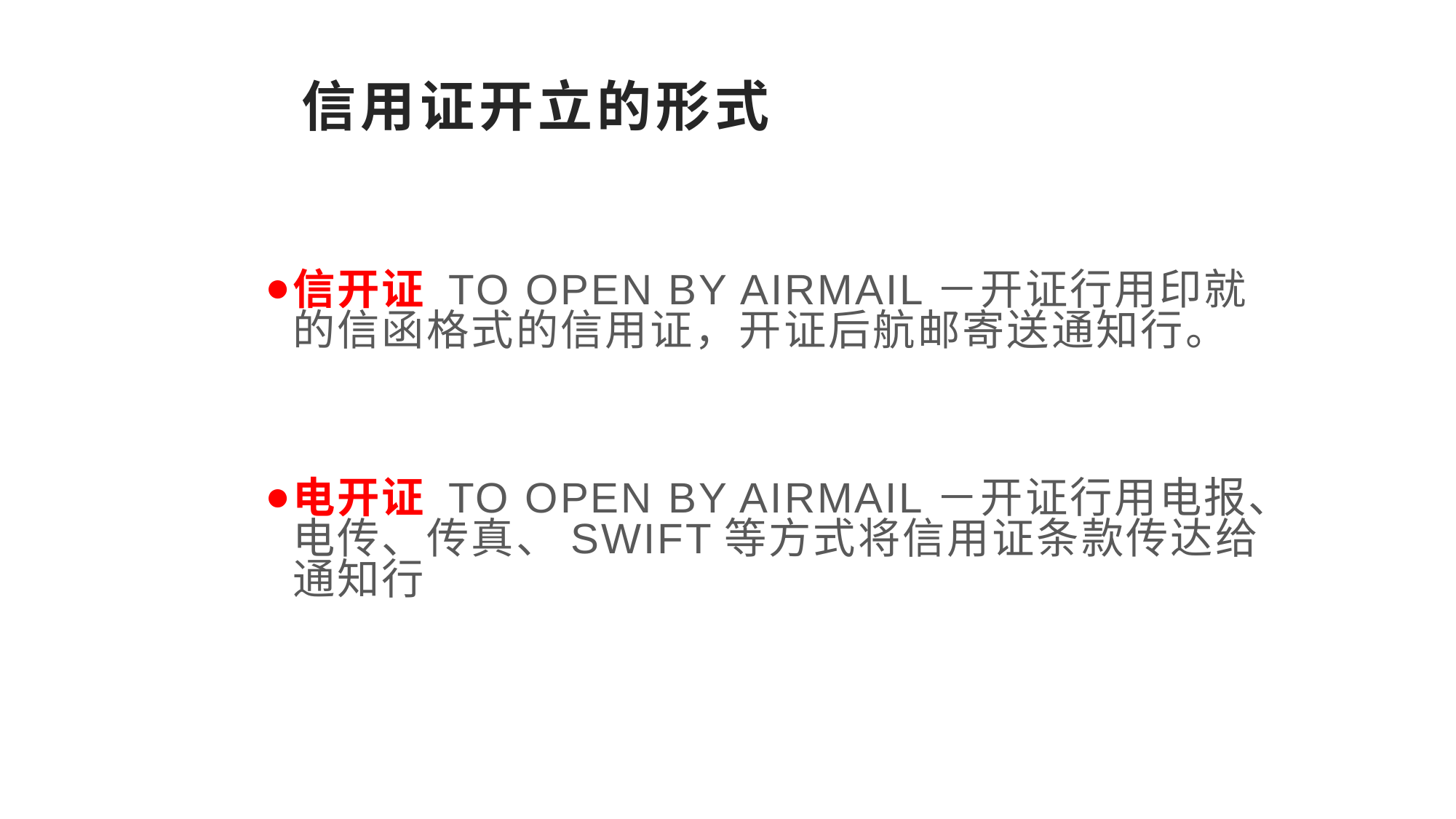

# 信用证开立的形式

信开证 TO OPEN BY AIRMAIL－开证行用印就的信函格式的信用证，开证后航邮寄送通知行。

电开证 TO OPEN BY AIRMAIL－开证行用电报、电传、传真、SWIFT等方式将信用证条款传达给通知行